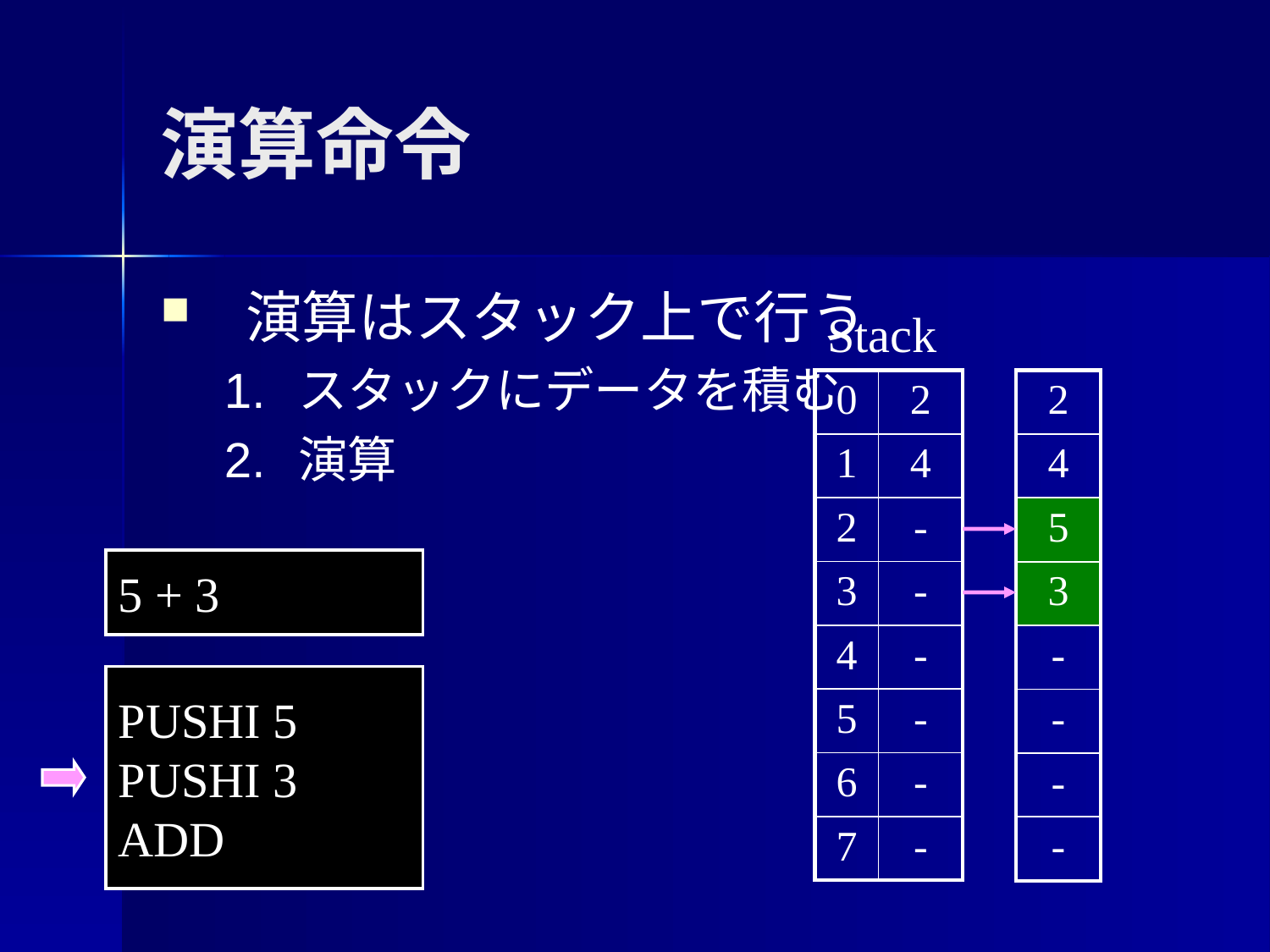

演算命令
演算はスタック上で行う
スタックにデータを積む
演算
Stack
| 0 | 2 |
| --- | --- |
| 1 | 4 |
| 2 | - |
| 3 | - |
| 4 | - |
| 5 | - |
| 6 | - |
| 7 | - |
| 2 |
| --- |
| 4 |
| 5 |
| 3 |
| - |
| - |
| - |
| - |

5 + 3
PUSHI 5
PUSHI 3
ADD